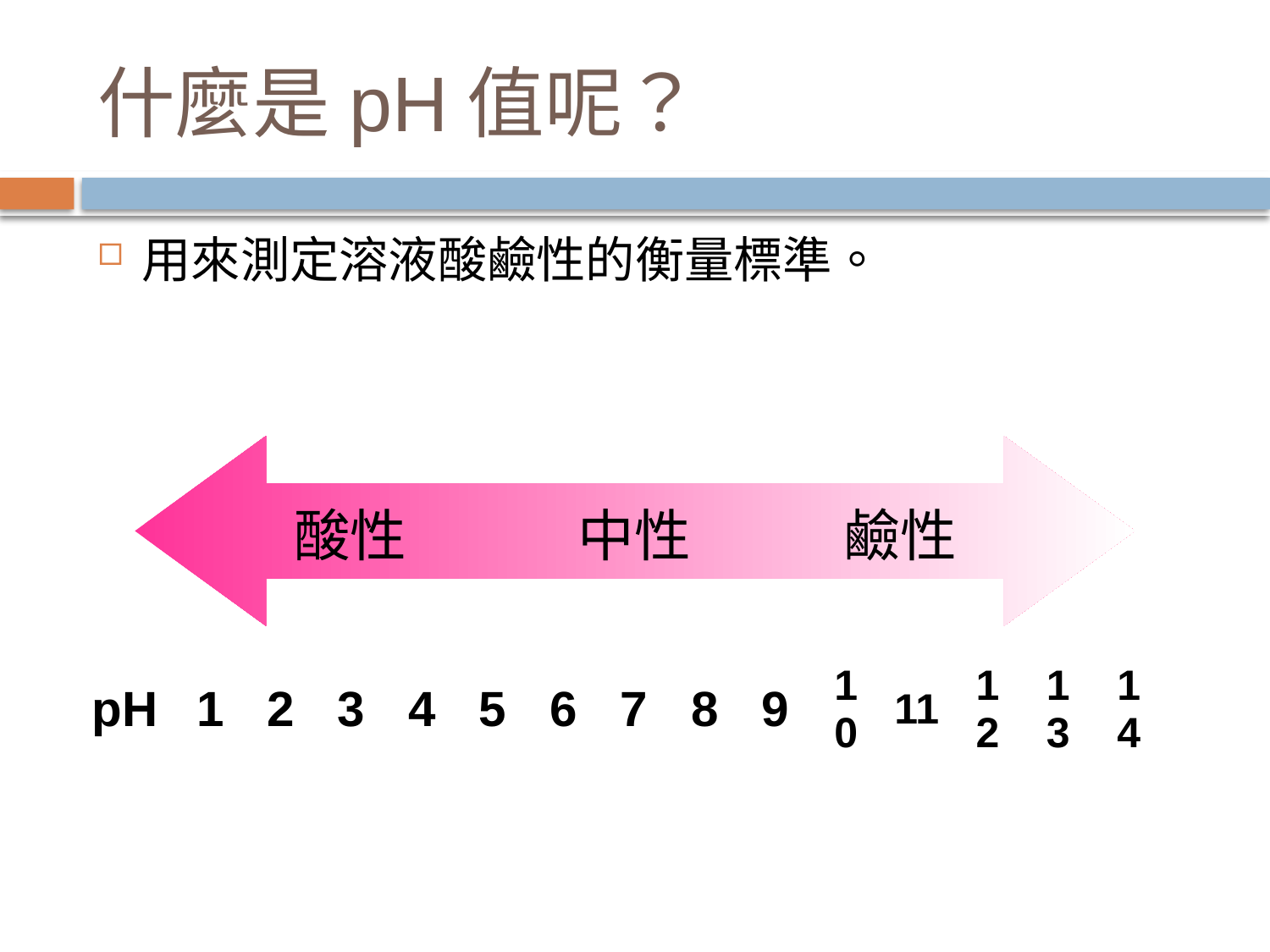

# 什麼是pH值呢？
用來測定溶液酸鹼性的衡量標準。

酸性
中性
鹼性
| pH | 1 | 2 | 3 | 4 | 5 | 6 | 7 | 8 | 9 | 10 | 11 | 12 | 13 | 14 |
| --- | --- | --- | --- | --- | --- | --- | --- | --- | --- | --- | --- | --- | --- | --- |